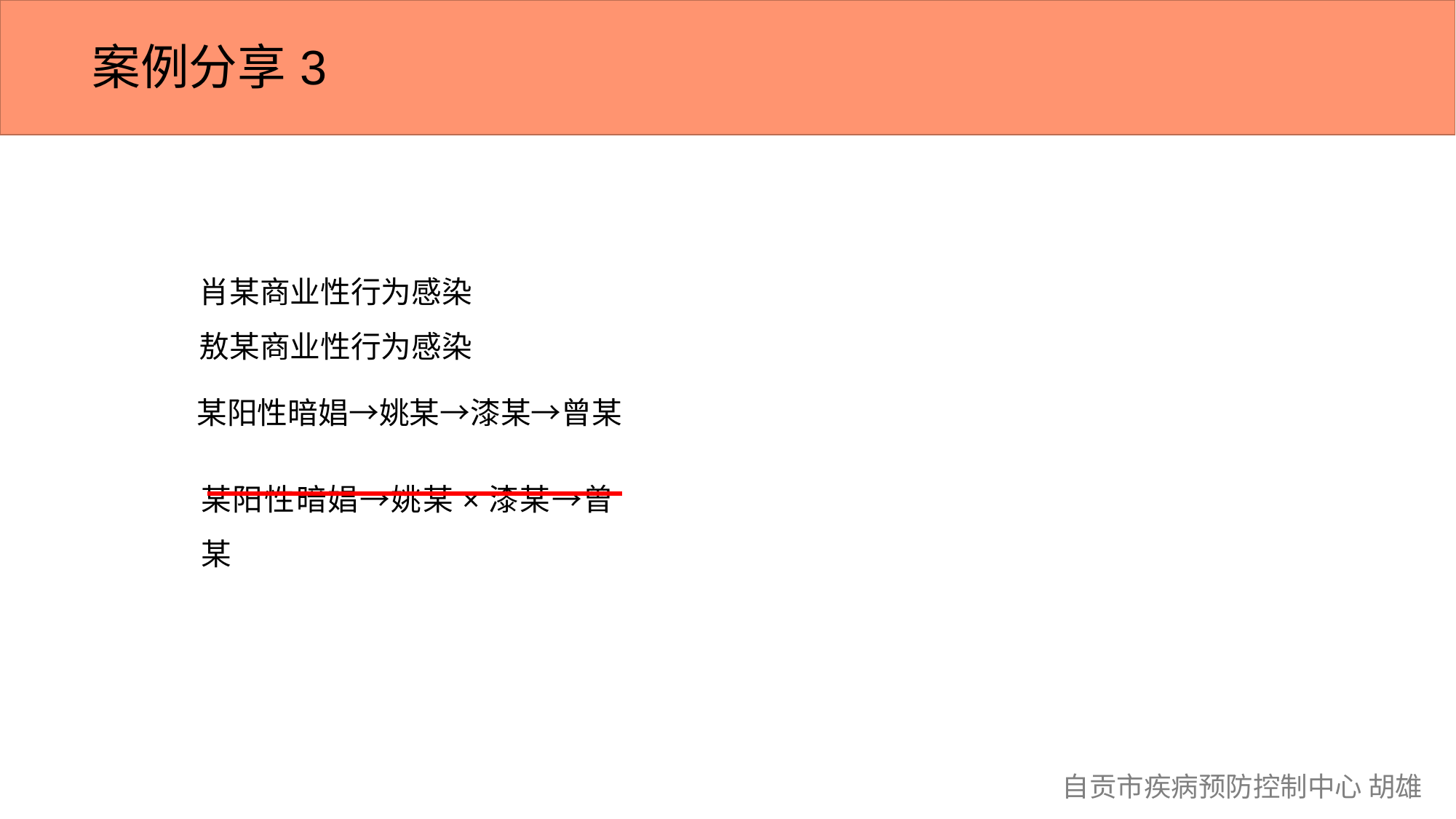

案例分享3
肖某商业性行为感染
敖某商业性行为感染
某阳性暗娼→姚某→漆某→曾某
某阳性暗娼→姚某×漆某→曾某